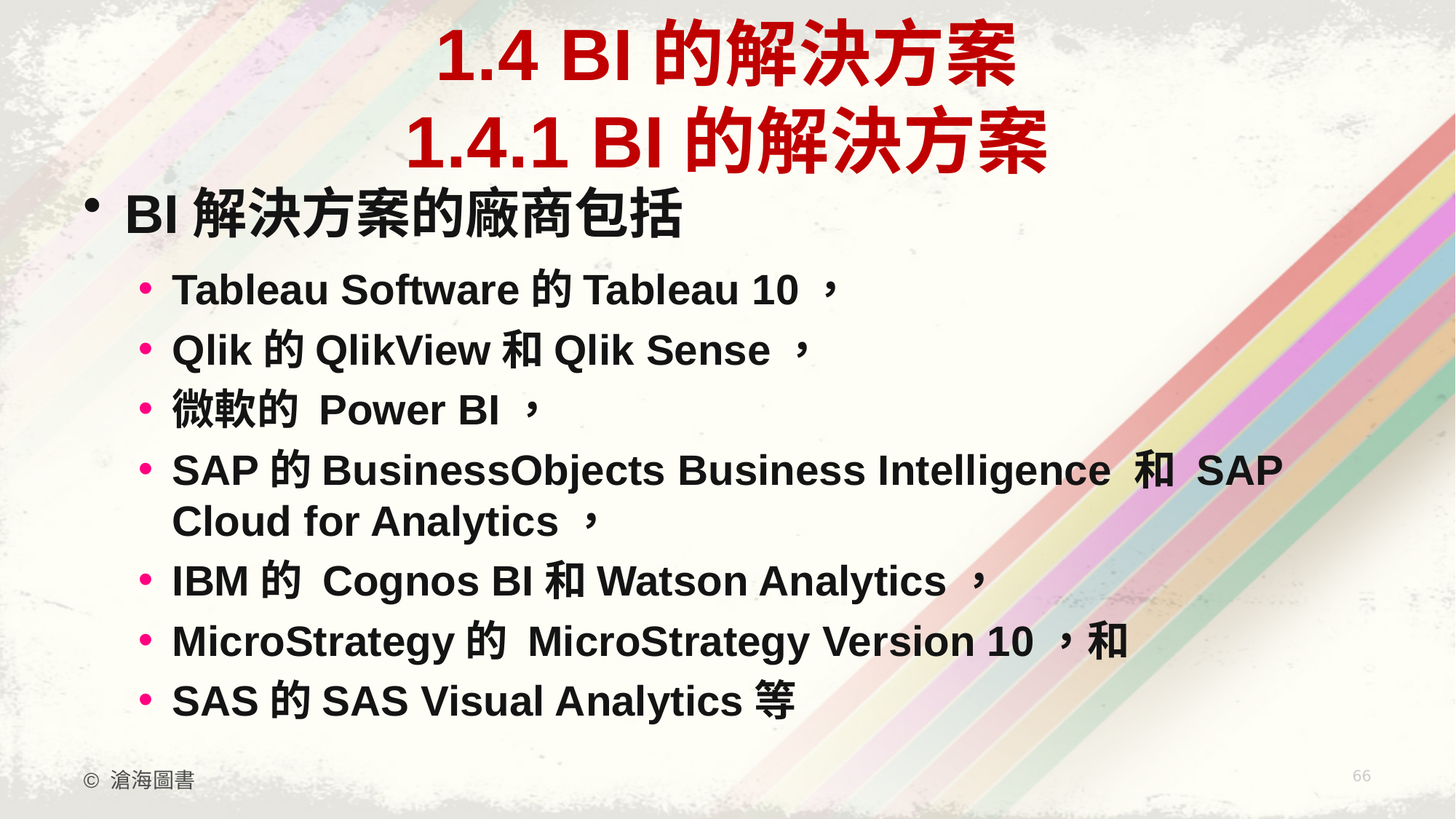

# 1.4 BI的解決方案 1.4.1 BI的解決方案
BI解決方案的廠商包括
Tableau Software的Tableau 10，
Qlik的QlikView和Qlik Sense，
微軟的 Power BI，
SAP的BusinessObjects Business Intelligence 和 SAP Cloud for Analytics，
IBM的 Cognos BI和Watson Analytics，
MicroStrategy的 MicroStrategy Version 10，和
SAS的SAS Visual Analytics等
© 滄海圖書
66